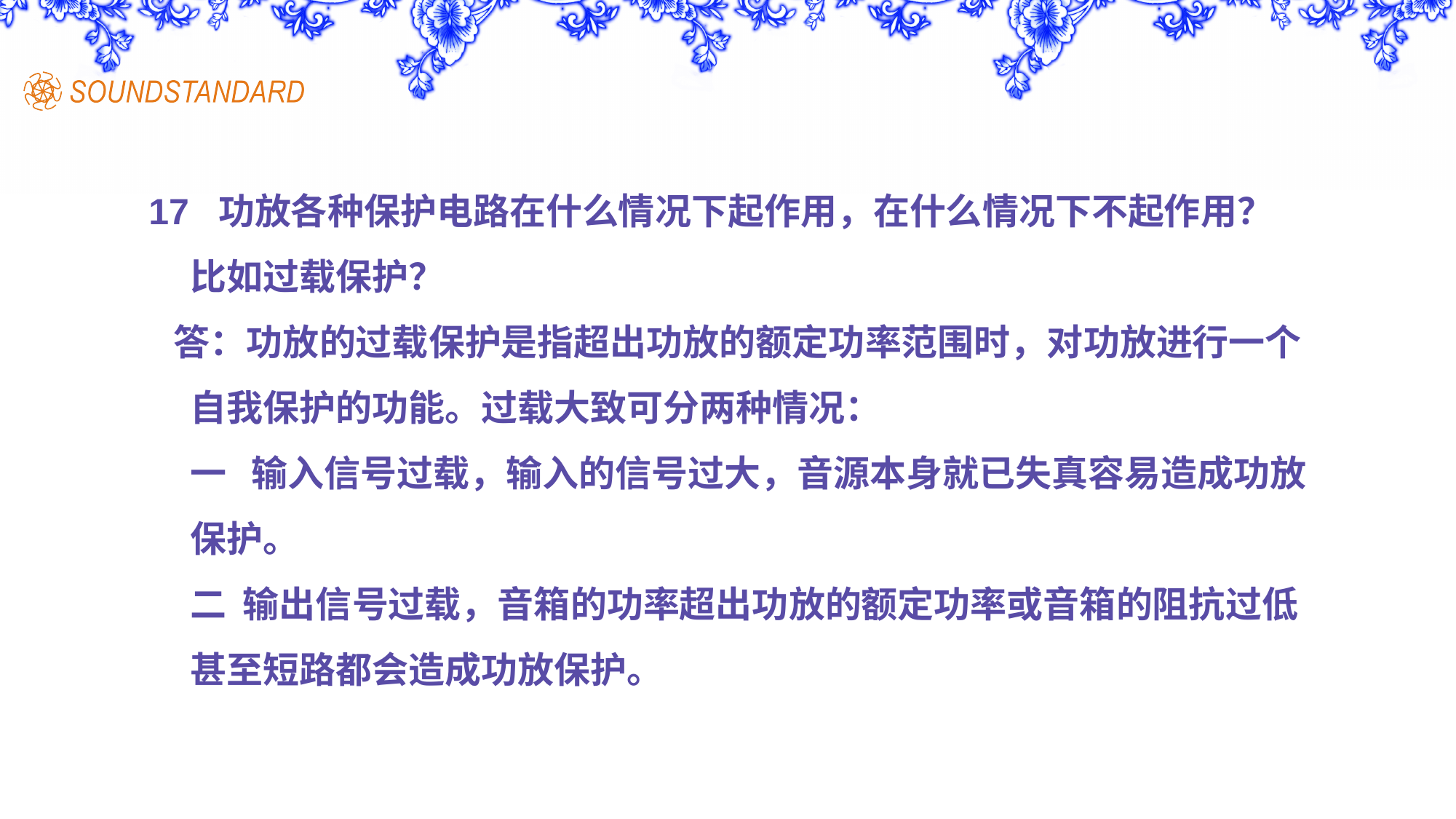

17  功放各种保护电路在什么情况下起作用，在什么情况下不起作用？
    比如过载保护？
  答：功放的过载保护是指超出功放的额定功率范围时，对功放进行一个
    自我保护的功能。过载大致可分两种情况：
    一   输入信号过载，输入的信号过大，音源本身就已失真容易造成功放
    保护。
    二  输出信号过载，音箱的功率超出功放的额定功率或音箱的阻抗过低
    甚至短路都会造成功放保护。